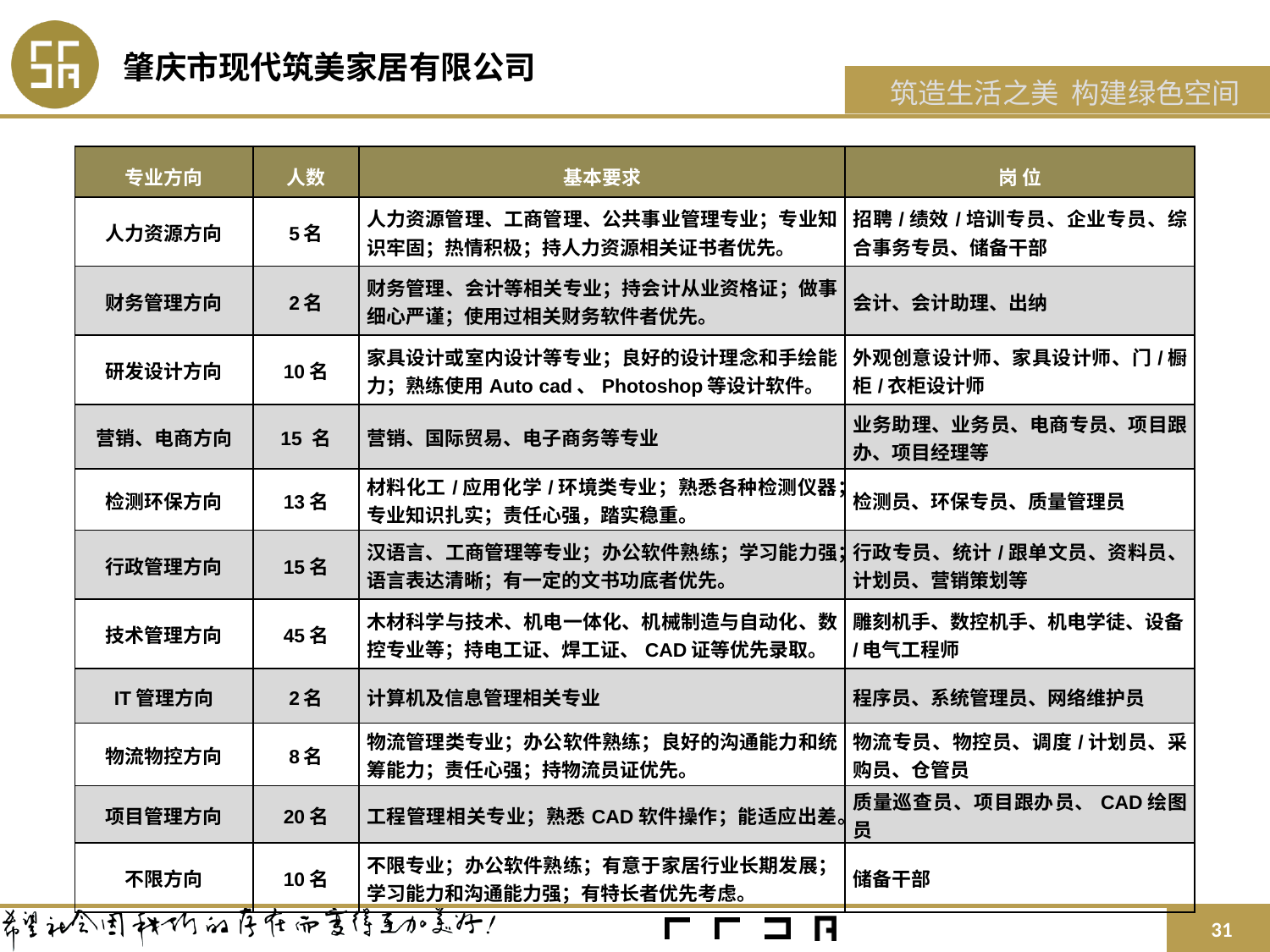

| 专业方向 | 人数 | 基本要求 | 岗 位 |
| --- | --- | --- | --- |
| 人力资源方向 | 5名 | 人力资源管理、工商管理、公共事业管理专业；专业知识牢固；热情积极；持人力资源相关证书者优先。 | 招聘/绩效/培训专员、企业专员、综合事务专员、储备干部 |
| 财务管理方向 | 2名 | 财务管理、会计等相关专业；持会计从业资格证；做事细心严谨；使用过相关财务软件者优先。 | 会计、会计助理、出纳 |
| 研发设计方向 | 10名 | 家具设计或室内设计等专业；良好的设计理念和手绘能力；熟练使用Auto cad、Photoshop等设计软件。 | 外观创意设计师、家具设计师、门/橱柜/衣柜设计师 |
| 营销、电商方向 | 15 名 | 营销、国际贸易、电子商务等专业 | 业务助理、业务员、电商专员、项目跟办、项目经理等 |
| 检测环保方向 | 13名 | 材料化工/应用化学/环境类专业；熟悉各种检测仪器；专业知识扎实；责任心强，踏实稳重。 | 检测员、环保专员、质量管理员 |
| 行政管理方向 | 15名 | 汉语言、工商管理等专业；办公软件熟练；学习能力强；语言表达清晰；有一定的文书功底者优先。 | 行政专员、统计/跟单文员、资料员、计划员、营销策划等 |
| 技术管理方向 | 45名 | 木材科学与技术、机电一体化、机械制造与自动化、数控专业等；持电工证、焊工证、CAD证等优先录取。 | 雕刻机手、数控机手、机电学徒、设备/电气工程师 |
| IT管理方向 | 2名 | 计算机及信息管理相关专业 | 程序员、系统管理员、网络维护员 |
| 物流物控方向 | 8名 | 物流管理类专业；办公软件熟练；良好的沟通能力和统筹能力；责任心强；持物流员证优先。 | 物流专员、物控员、调度/计划员、采购员、仓管员 |
| 项目管理方向 | 20名 | 工程管理相关专业；熟悉CAD软件操作；能适应出差。 | 质量巡查员、项目跟办员、CAD绘图员 |
| 不限方向 | 10名 | 不限专业；办公软件熟练；有意于家居行业长期发展；学习能力和沟通能力强；有特长者优先考虑。 | 储备干部 |
31